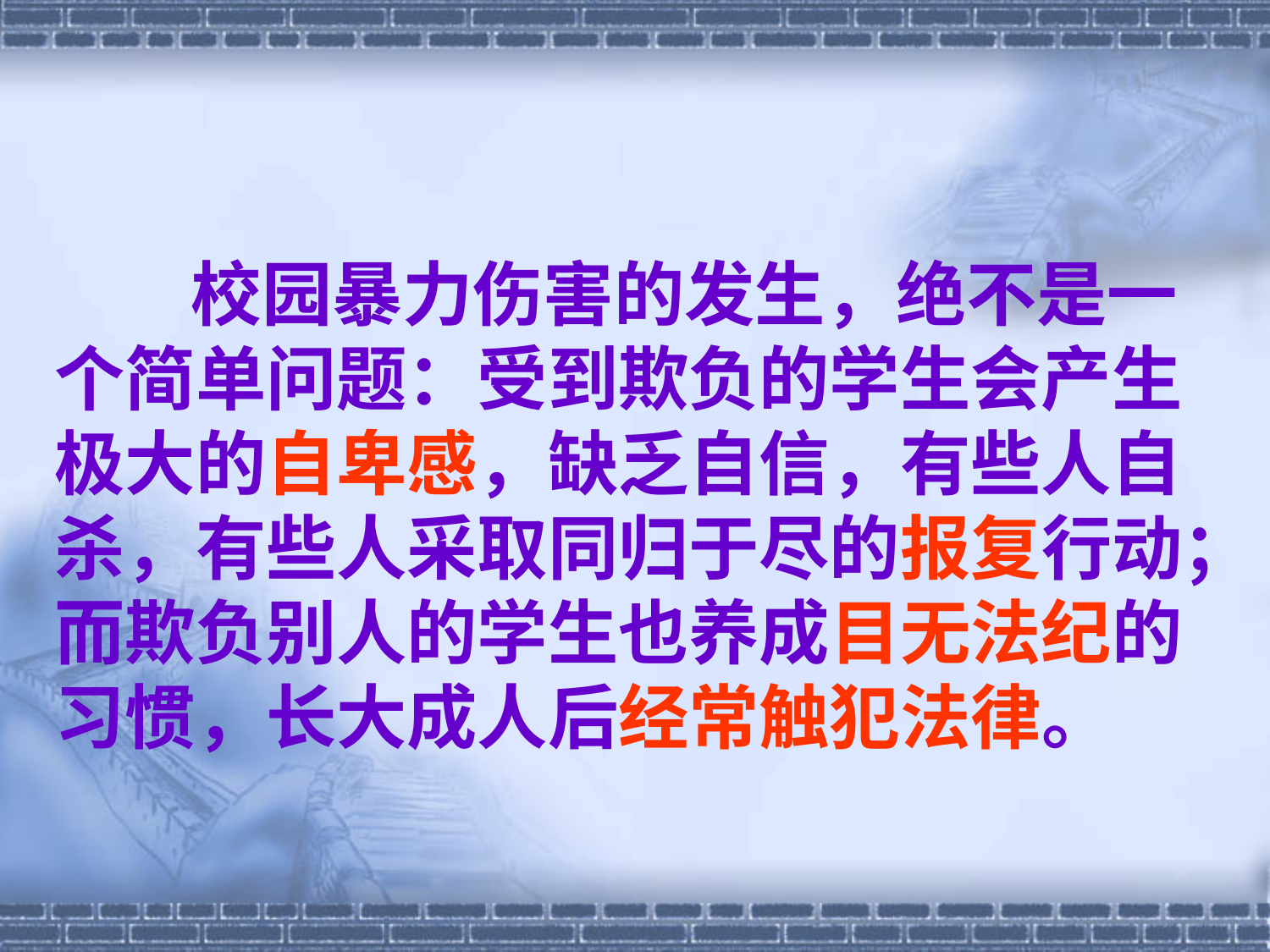

#
校园暴力伤害的发生，绝不是一个简单问题：受到欺负的学生会产生极大的自卑感，缺乏自信，有些人自杀，有些人采取同归于尽的报复行动；而欺负别人的学生也养成目无法纪的习惯，长大成人后经常触犯法律。